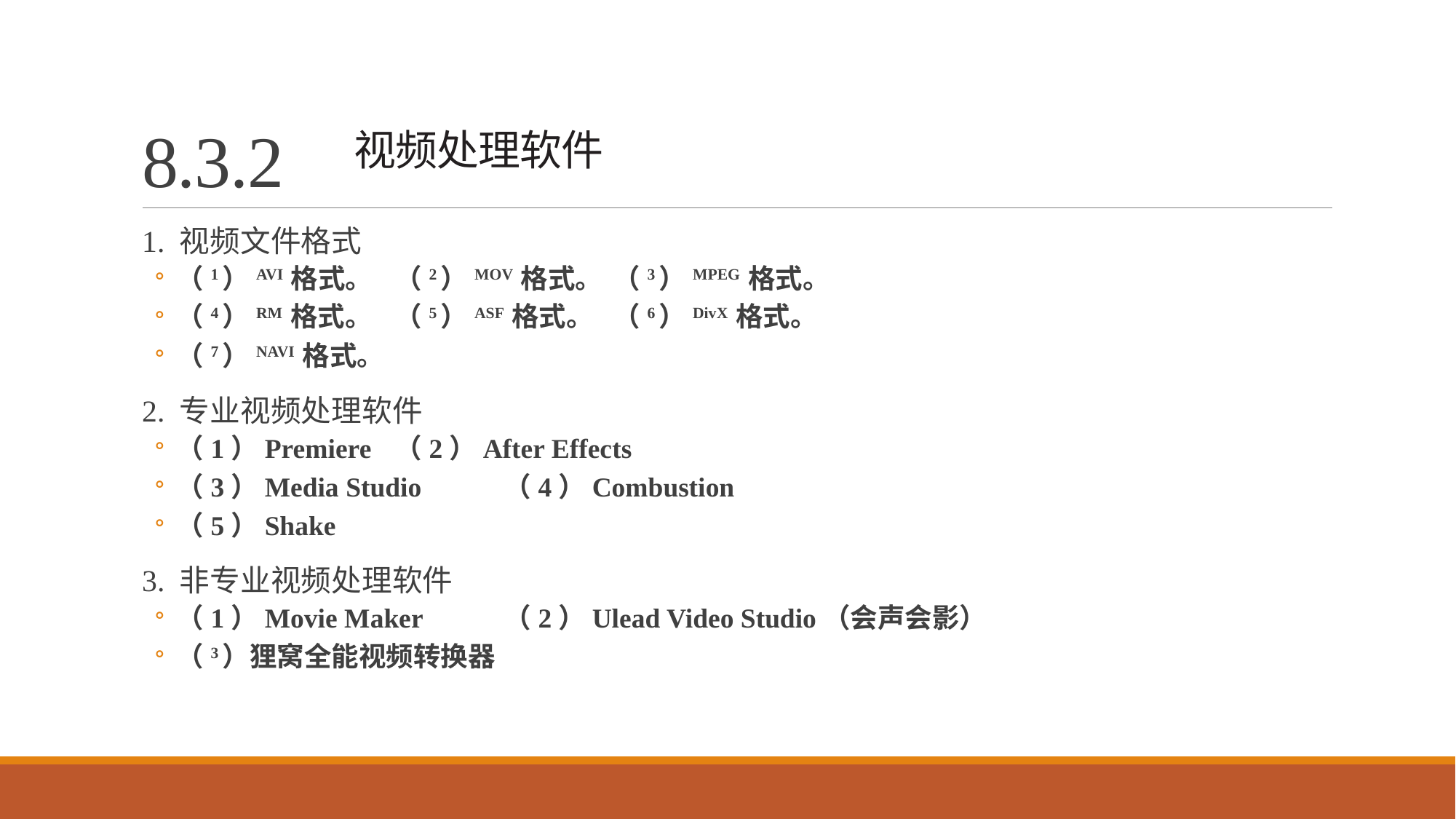

# 8.3.2   视频处理软件
1. 视频文件格式
（1）AVI 格式。	（2）MOV 格式。	（3）MPEG 格式。
（4）RM 格式。	（5）ASF 格式。	（6）DivX 格式。
（7）NAVI 格式。
2. 专业视频处理软件
（1）Premiere	（2）After Effects
（3）Media Studio	（4）Combustion
（5）Shake
3. 非专业视频处理软件
（1）Movie Maker 	（2）Ulead Video Studio（会声会影）
（3）狸窝全能视频转换器